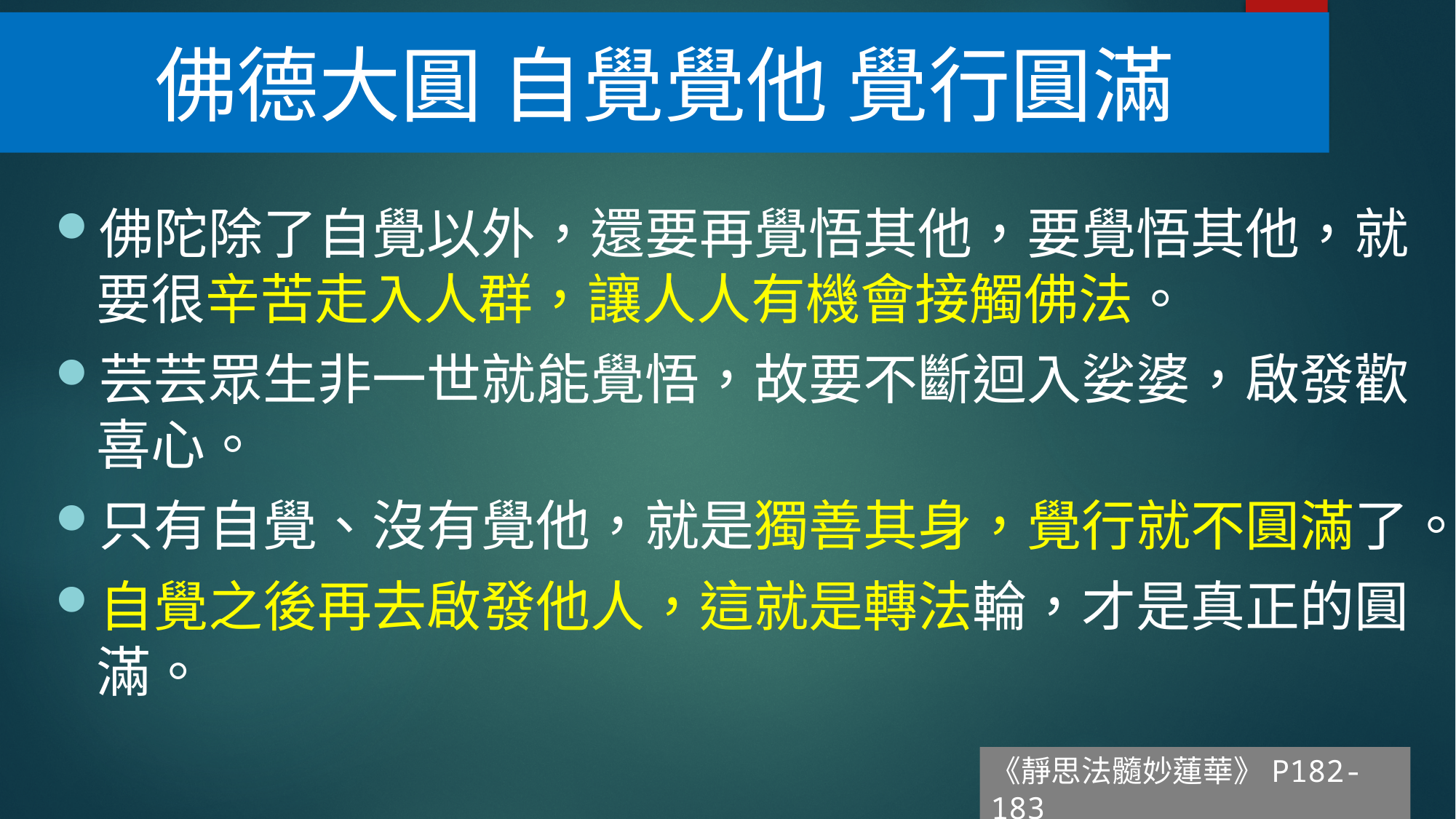

# 佛德大圓 自覺覺他 覺行圓滿
佛陀除了自覺以外，還要再覺悟其他，要覺悟其他，就要很辛苦走入人群，讓人人有機會接觸佛法。
芸芸眾生非一世就能覺悟，故要不斷迴入娑婆，啟發歡喜心。
只有自覺、沒有覺他，就是獨善其身，覺行就不圓滿了。
自覺之後再去啟發他人，這就是轉法輪，才是真正的圓滿。

《靜思法髓妙蓮華》P182-183